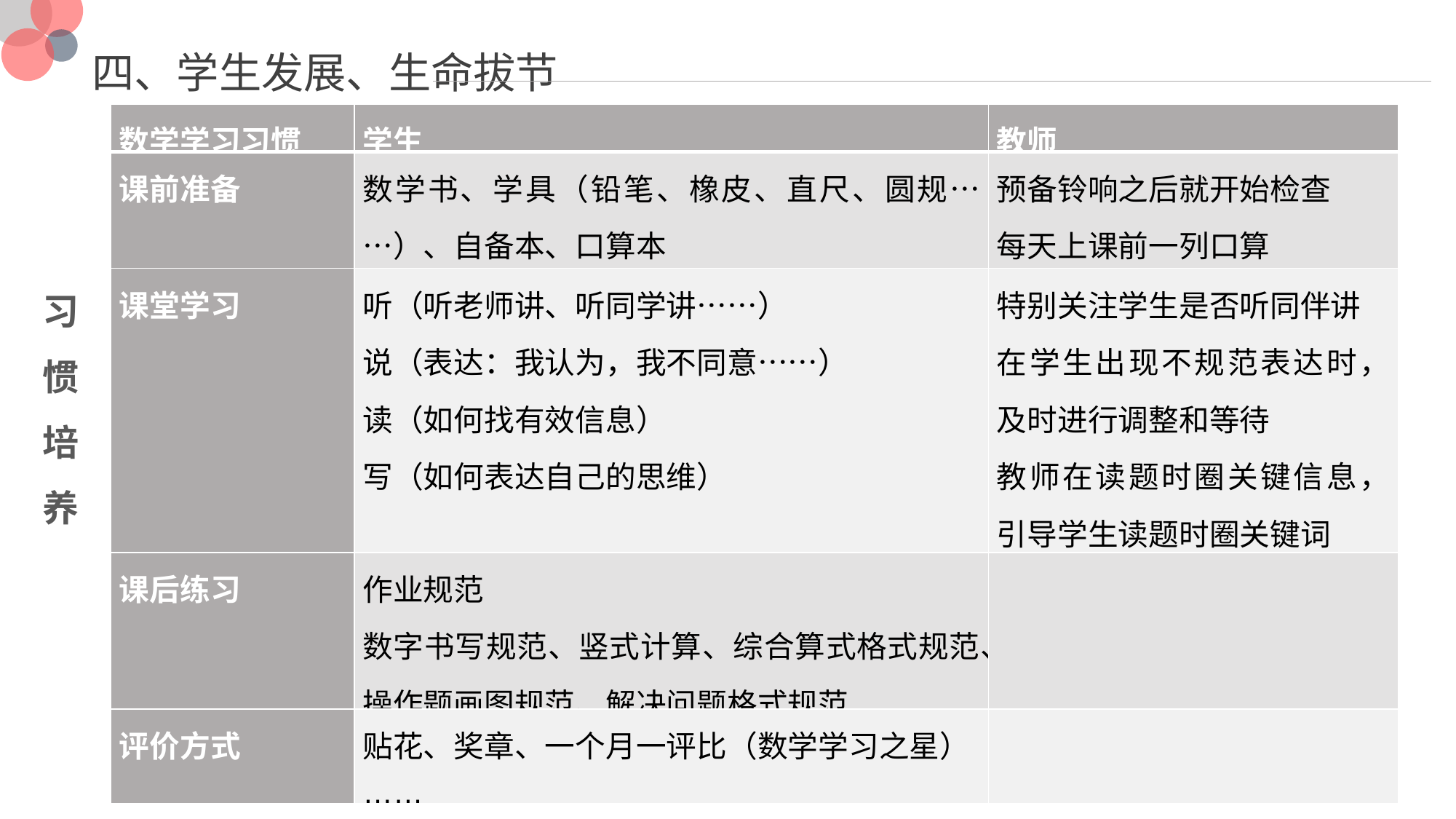

四、学生发展、生命拔节
| 数学学习习惯 | 学生 | 教师 |
| --- | --- | --- |
| 课前准备 | 数学书、学具（铅笔、橡皮、直尺、圆规……）、自备本、口算本 | 预备铃响之后就开始检查 每天上课前一列口算 |
| 课堂学习 | 听（听老师讲、听同学讲……） 说（表达：我认为，我不同意……） 读（如何找有效信息） 写（如何表达自己的思维） | 特别关注学生是否听同伴讲 在学生出现不规范表达时，及时进行调整和等待 教师在读题时圈关键信息，引导学生读题时圈关键词 规范学生的思维表达 |
| 课后练习 | 作业规范 数字书写规范、竖式计算、综合算式格式规范、操作题画图规范、解决问题格式规范 |  |
| 评价方式 | 贴花、奖章、一个月一评比（数学学习之星） …… |  |

习
惯
培
养